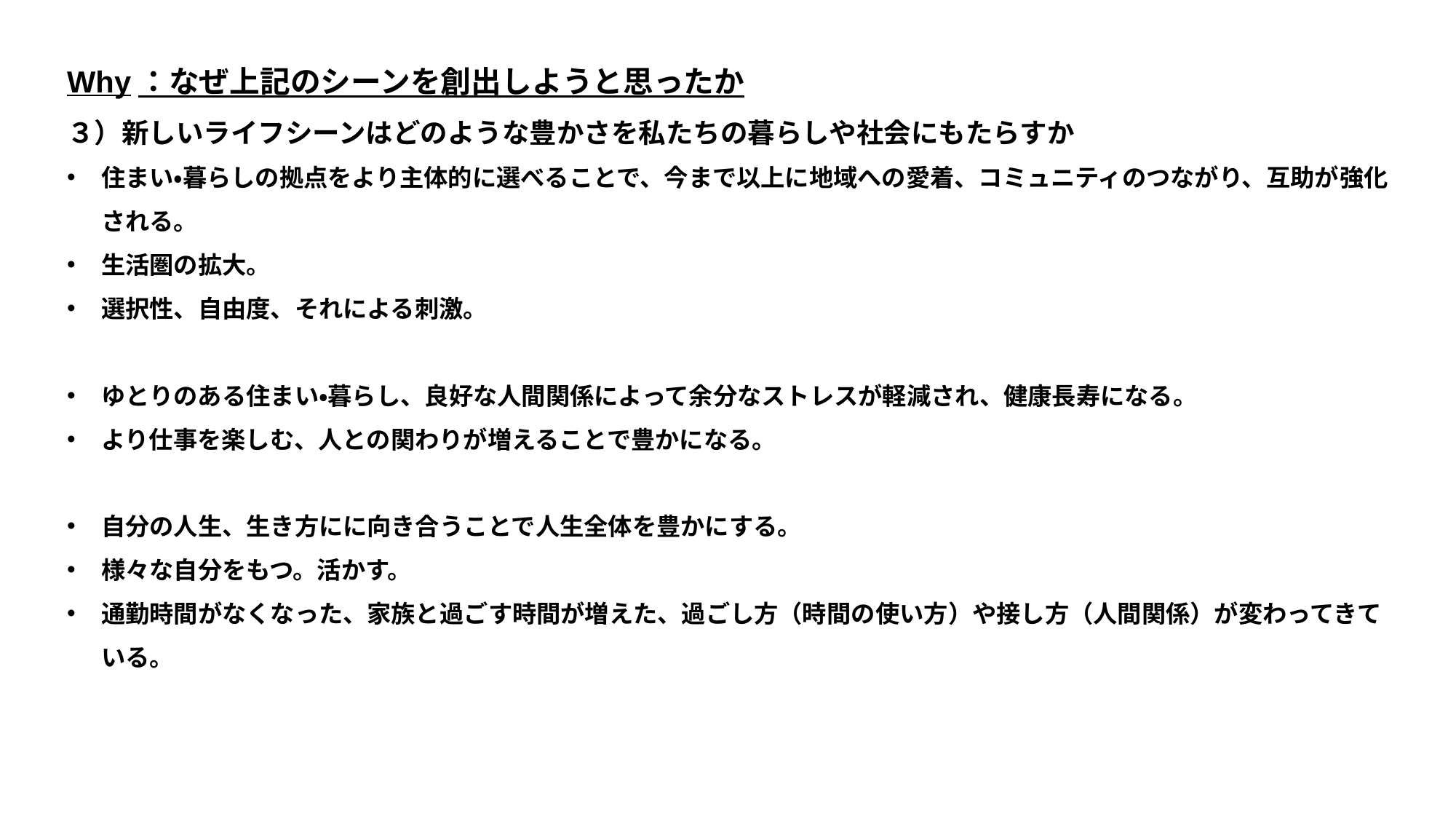

Why：なぜ上記のシーンを創出しようと思ったか
３）新しいライフシーンはどのような豊かさを私たちの暮らしや社会にもたらすか
住まい・暮らしの拠点をより主体的に選べることで、今まで以上に地域への愛着、コミュニティのつながり、互助が強化される。
生活圏の拡大。
選択性、自由度、それによる刺激。

ゆとりのある住まい・暮らし、良好な人間関係によって余分なストレスが軽減され、健康長寿になる。
より仕事を楽しむ、人との関わりが増えることで豊かになる。

自分の人生、生き方にに向き合うことで人生全体を豊かにする。
様々な自分をもつ。活かす。
通勤時間がなくなった、家族と過ごす時間が増えた、過ごし方（時間の使い方）や接し方（人間関係）が変わってきている。